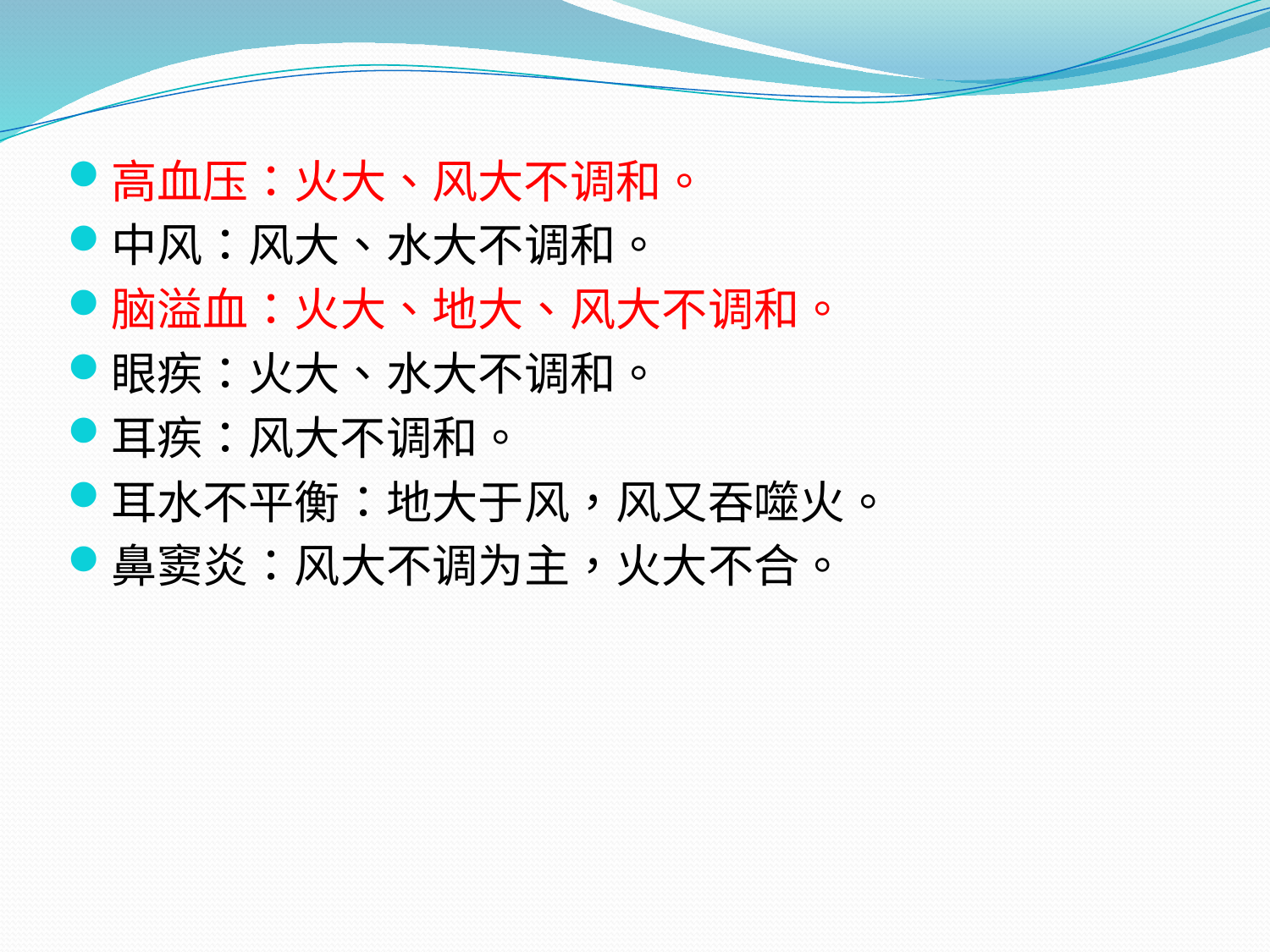

高血压：火大、风大不调和。
中风：风大、水大不调和。
脑溢血：火大、地大、风大不调和。
眼疾：火大、水大不调和。
耳疾：风大不调和。
耳水不平衡：地大于风，风又吞噬火。
鼻窦炎：风大不调为主，火大不合。